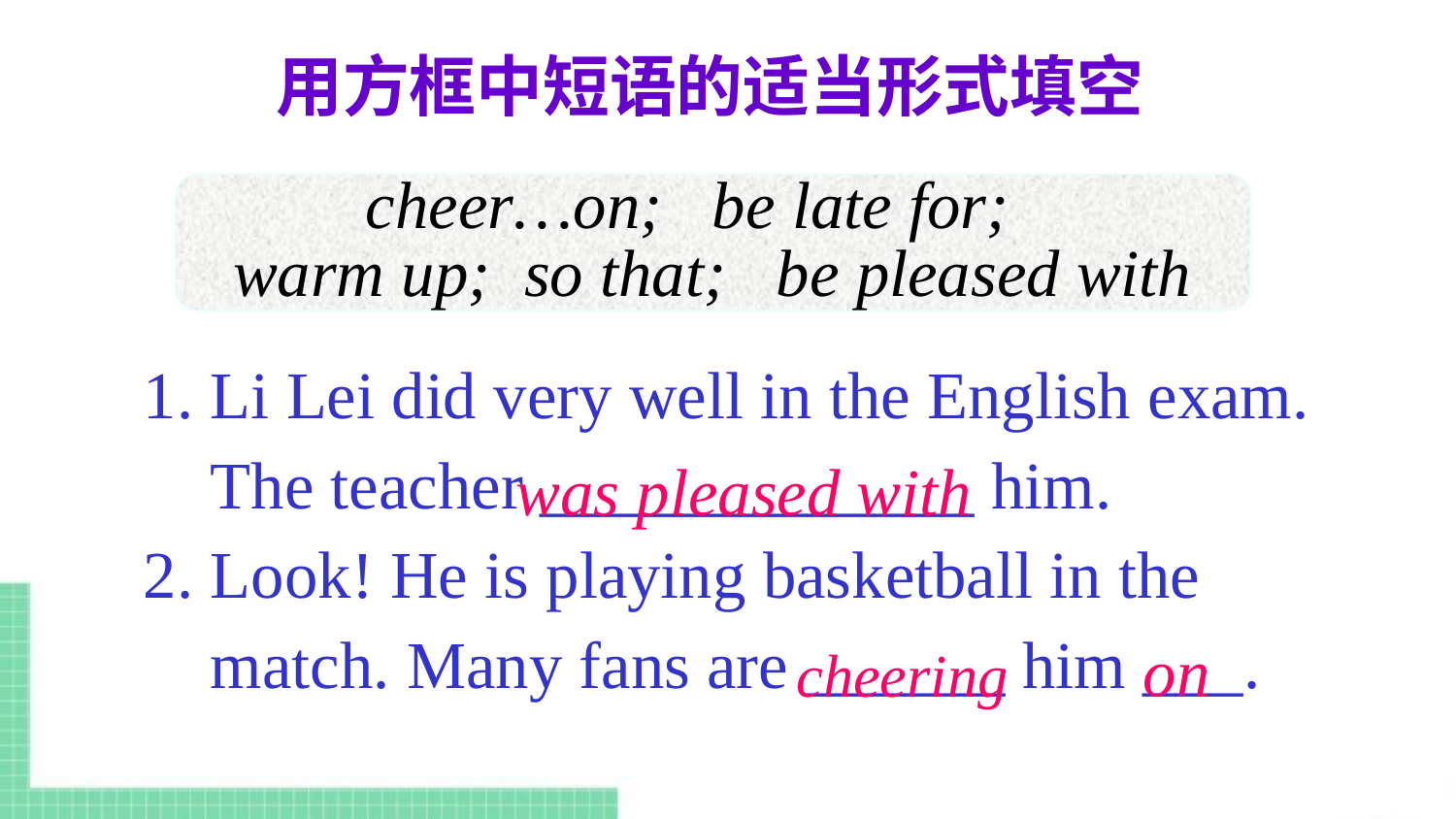

用方框中短语的适当形式填空

1. Li Lei did very well in the English exam.
    The teacher _____________ him.
2. Look! He is playing basketball in the
    match. Many fans are ______ him ___.
cheer…on;   be late for;
warm up;  so that;   be pleased with
 was pleased with
on
cheering